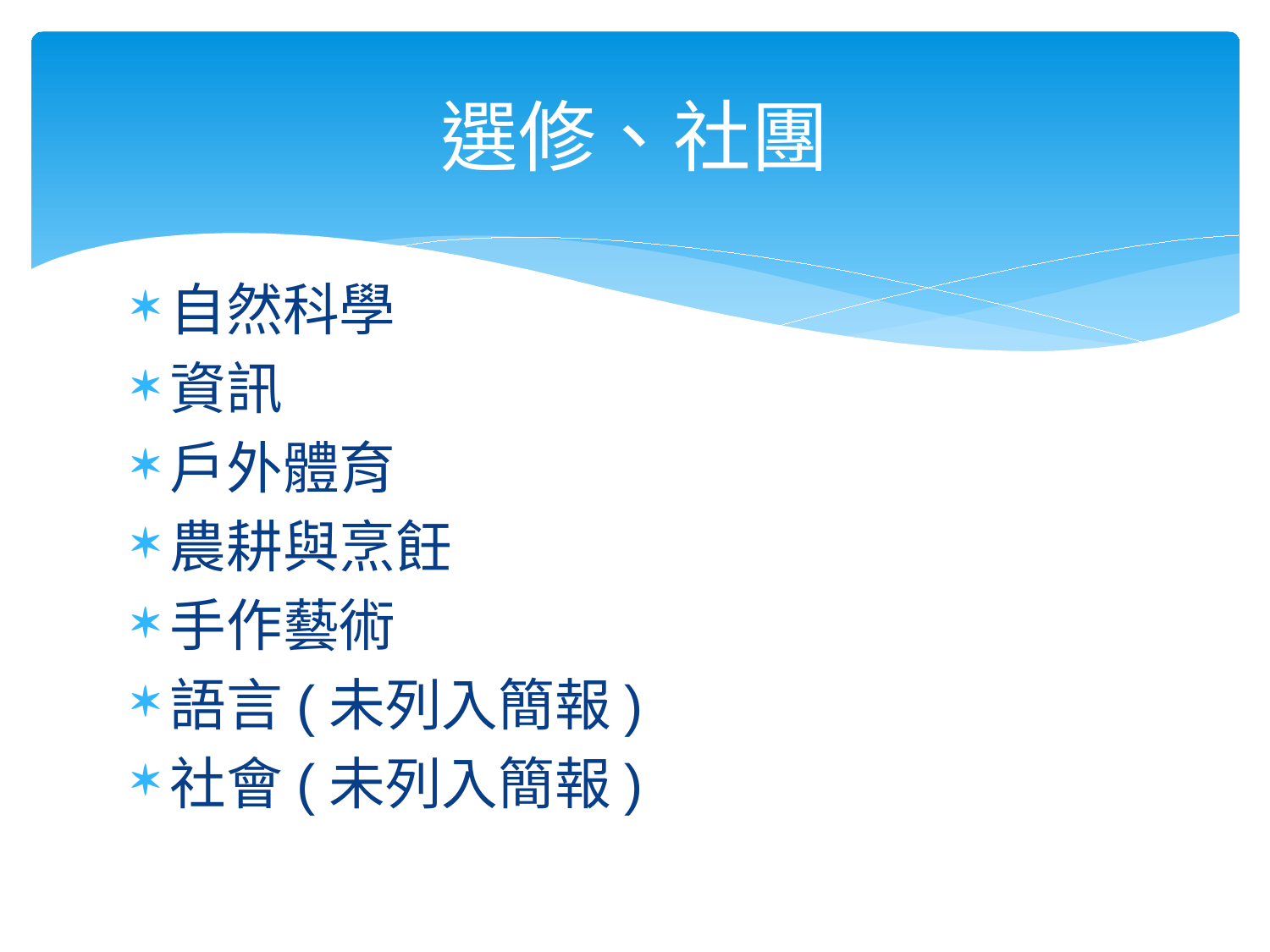

# 選修、社團
自然科學
資訊
戶外體育
農耕與烹飪
手作藝術
語言(未列入簡報)
社會(未列入簡報)